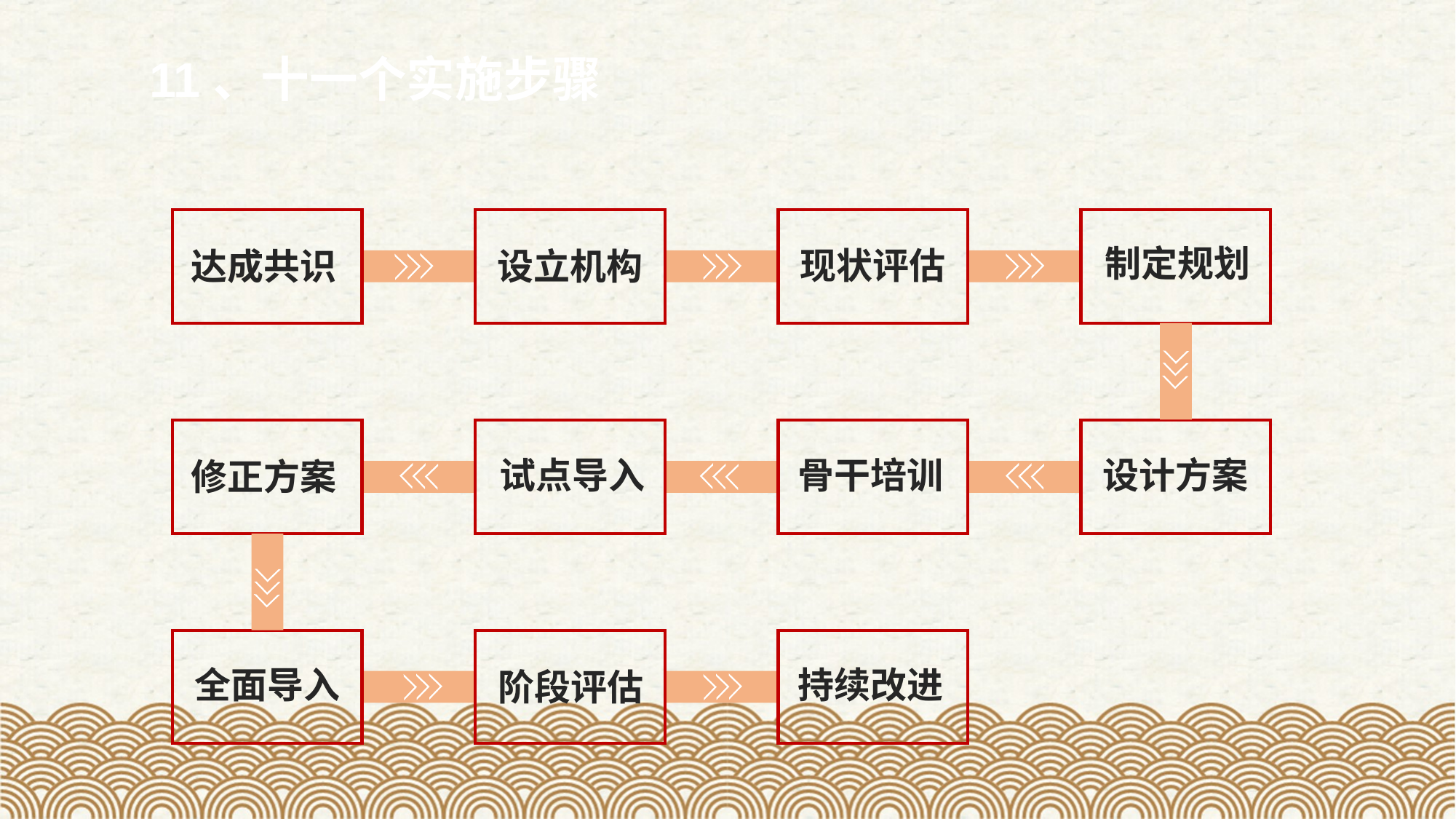

11、十一个实施步骤

制定规划
现状评估
达成共识

设立机构

试点导入
骨干培训
设计方案
修正方案

全面导入
持续改进

阶段评估